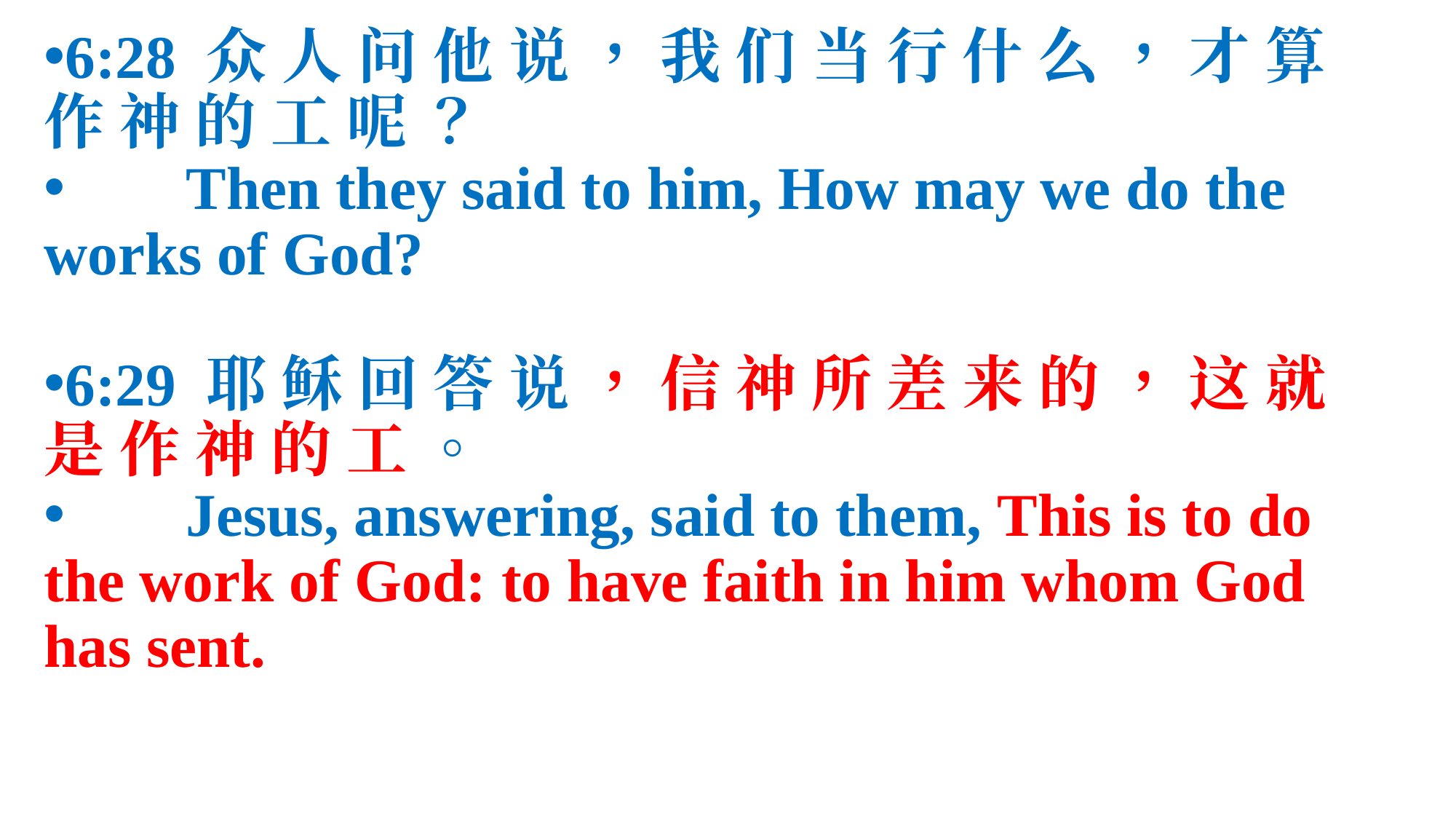

6:28 众 人 问 他 说 ， 我 们 当 行 什 么 ， 才 算 作 神 的 工 呢 ？
        Then they said to him, How may we do the works of God?

6:29 耶 稣 回 答 说 ， 信 神 所 差 来 的 ， 这 就 是 作 神 的 工 。
        Jesus, answering, said to them, This is to do the work of God: to have faith in him whom God has sent.